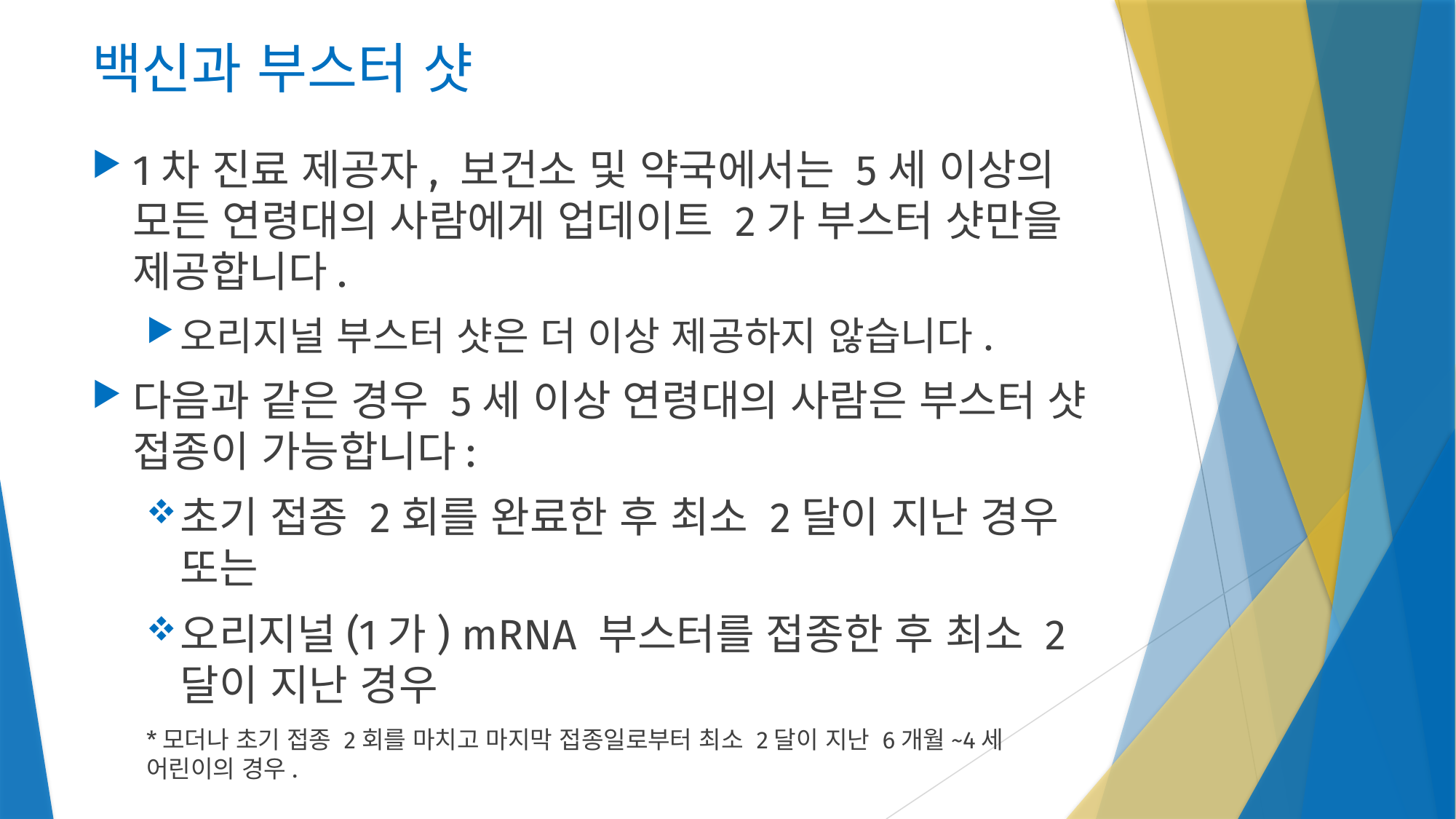

# 백신과 부스터 샷
1차 진료 제공자, 보건소 및 약국에서는 5세 이상의 모든 연령대의 사람에게 업데이트 2가 부스터 샷만을 제공합니다.
오리지널 부스터 샷은 더 이상 제공하지 않습니다.
다음과 같은 경우 5세 이상 연령대의 사람은 부스터 샷 접종이 가능합니다:
초기 접종 2회를 완료한 후 최소 2달이 지난 경우 또는
오리지널(1가) mRNA 부스터를 접종한 후 최소 2달이 지난 경우
*모더나 초기 접종 2회를 마치고 마지막 접종일로부터 최소 2달이 지난 6개월~4세 어린이의 경우.